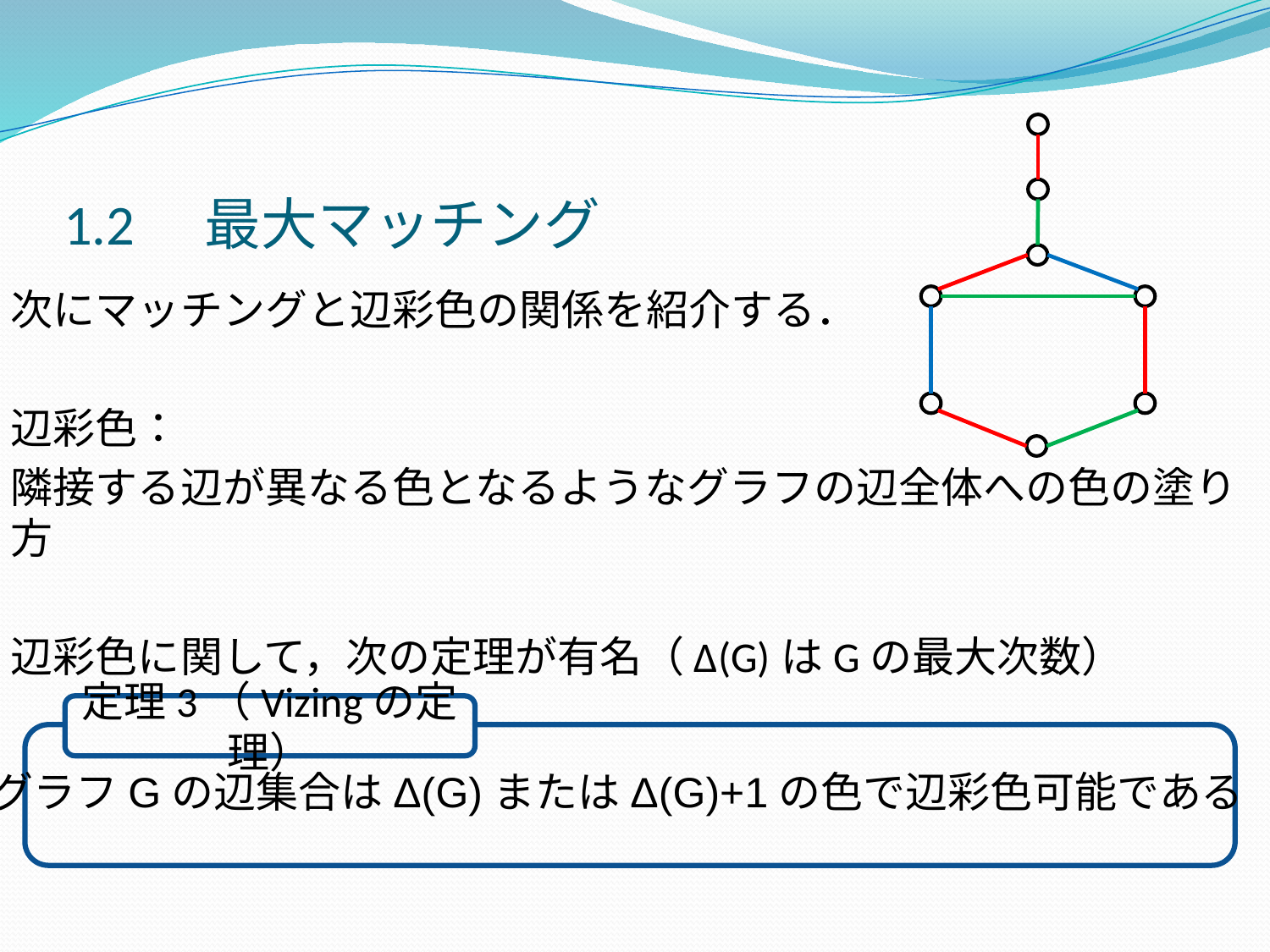

1.2　最大マッチング

次にマッチングと辺彩色の関係を紹介する．

辺彩色：
隣接する辺が異なる色となるようなグラフの辺全体への色の塗り方

辺彩色に関して，次の定理が有名（Δ(G)はGの最大次数）

定理3（Vizingの定理）

グラフGの辺集合はΔ(G)またはΔ(G)+1の色で辺彩色可能である